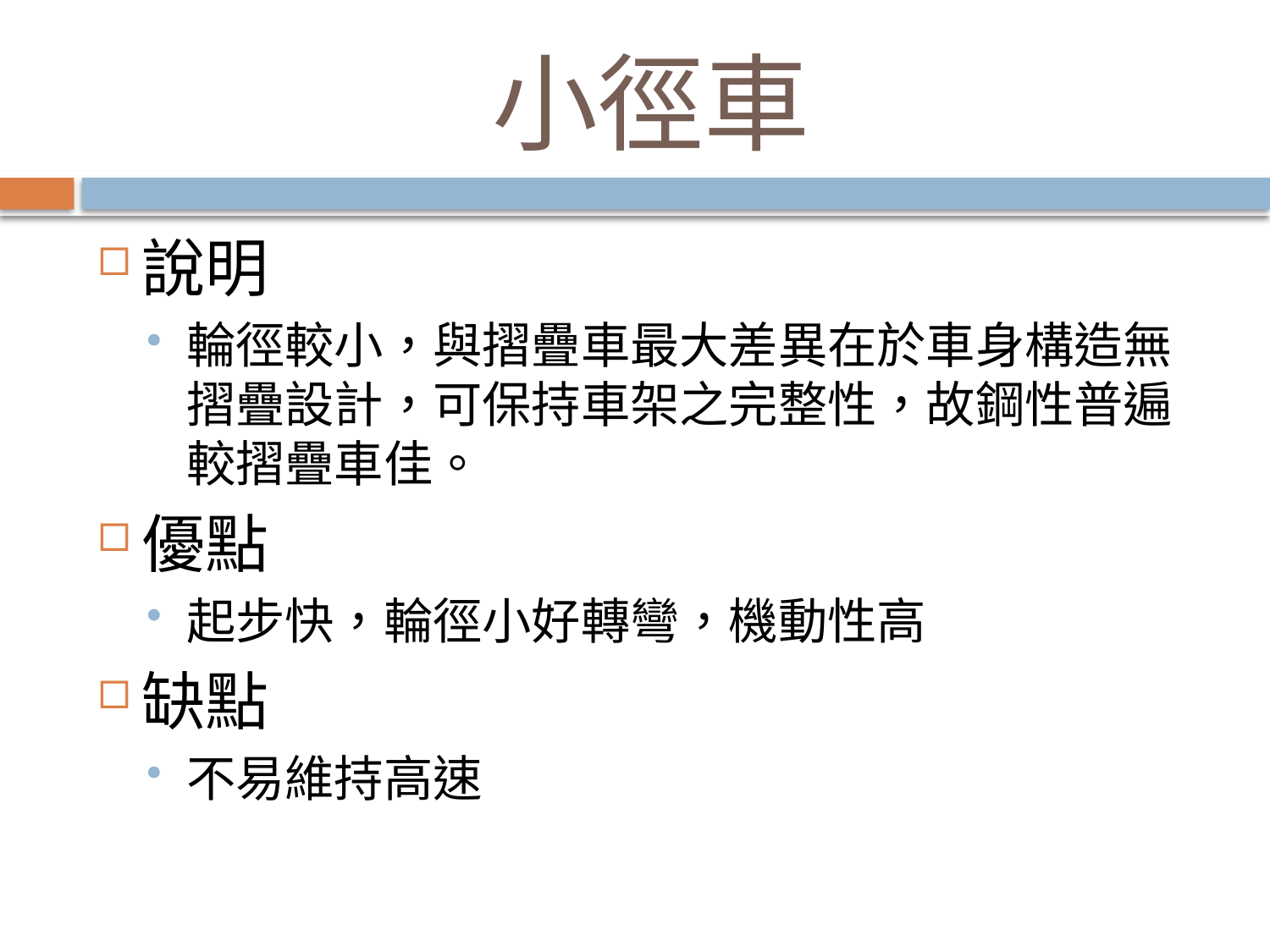

# 小徑車
說明
輪徑較小，與摺疊車最大差異在於車身構造無摺疊設計，可保持車架之完整性，故鋼性普遍較摺疊車佳。
優點
起步快，輪徑小好轉彎，機動性高
缺點
不易維持高速